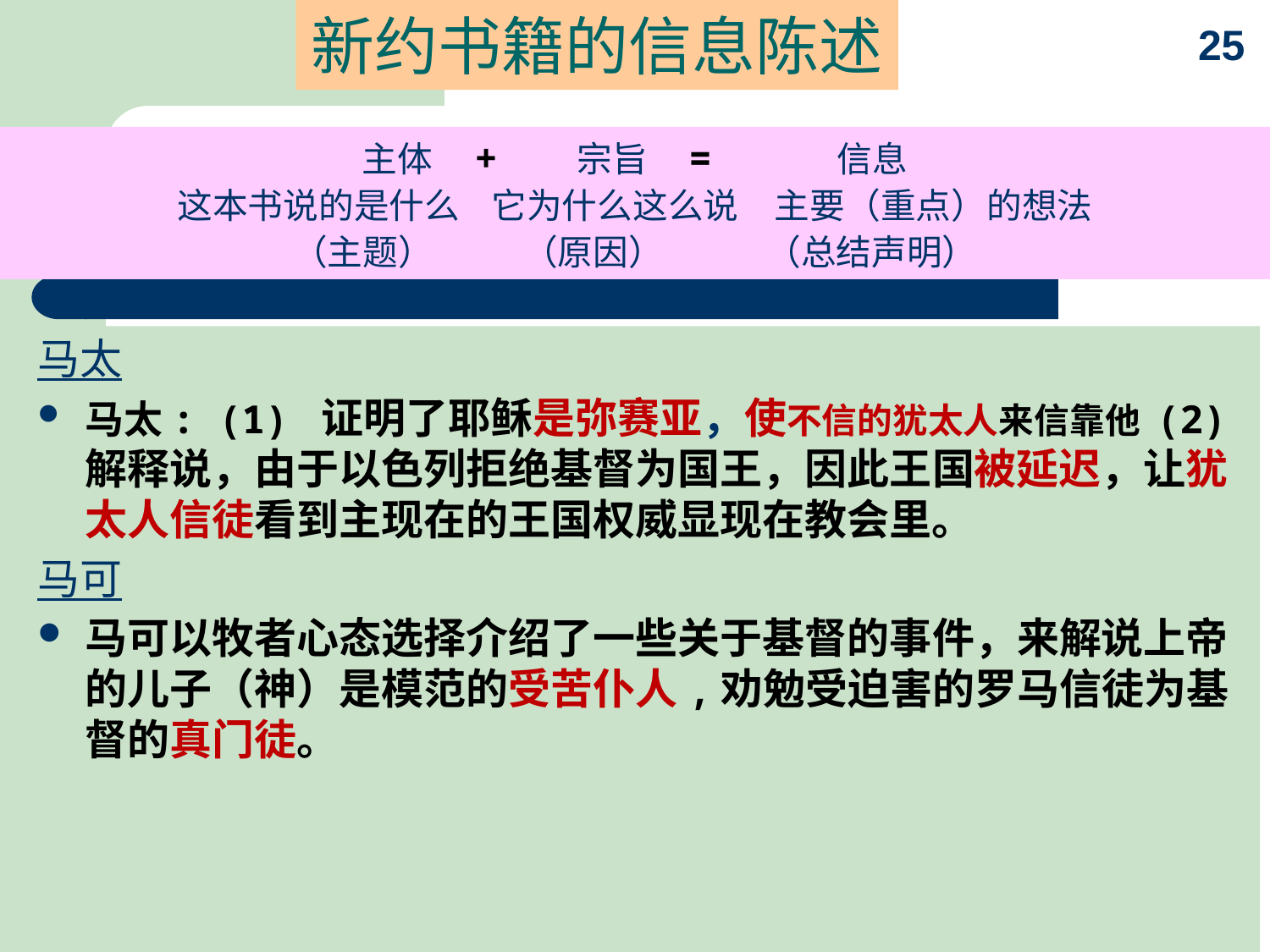

# 新约书籍的信息陈述
25
主体	+   宗旨	=  	信息
这本书说的是什么    	它为什么这么说	    主要（重点）的想法
（主题）          （原因）             （总结声明）
马太
马太: (1) 证明了耶稣是弥赛亚，使不信的犹太人来信靠他 (2)解释说，由于以色列拒绝基督为国王，因此王国被延迟，让犹太人信徒看到主现在的王国权威显现在教会里。
马可
马可以牧者心态选择介绍了一些关于基督的事件，来解说上帝的儿子（神）是模范的受苦仆人,劝勉受迫害的罗马信徒为基督的真门徒。